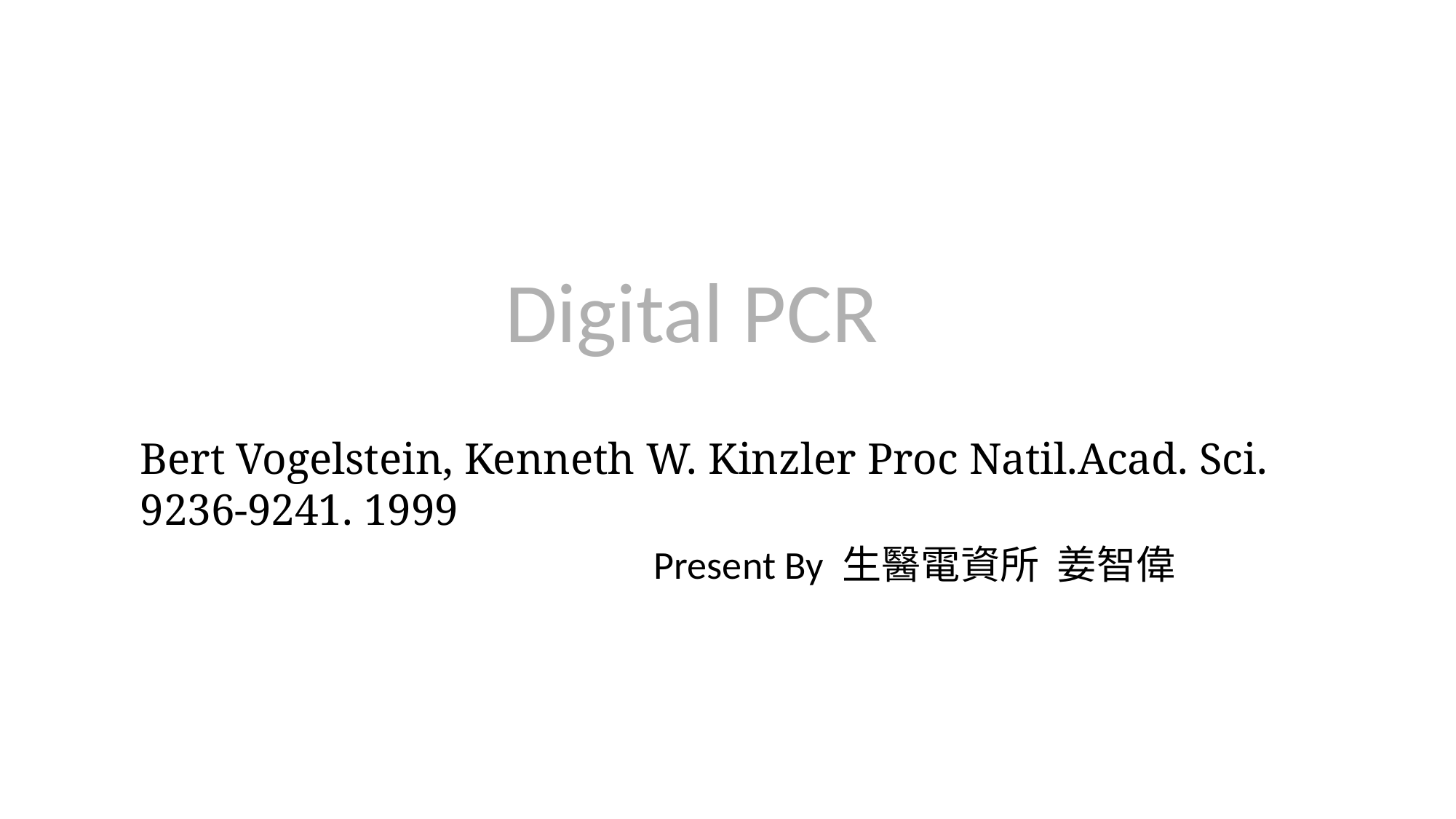

Digital PCR
Bert Vogelstein, Kenneth W. Kinzler Proc Natil.Acad. Sci.  9236-9241. 1999
Present By 生醫電資所  姜智偉